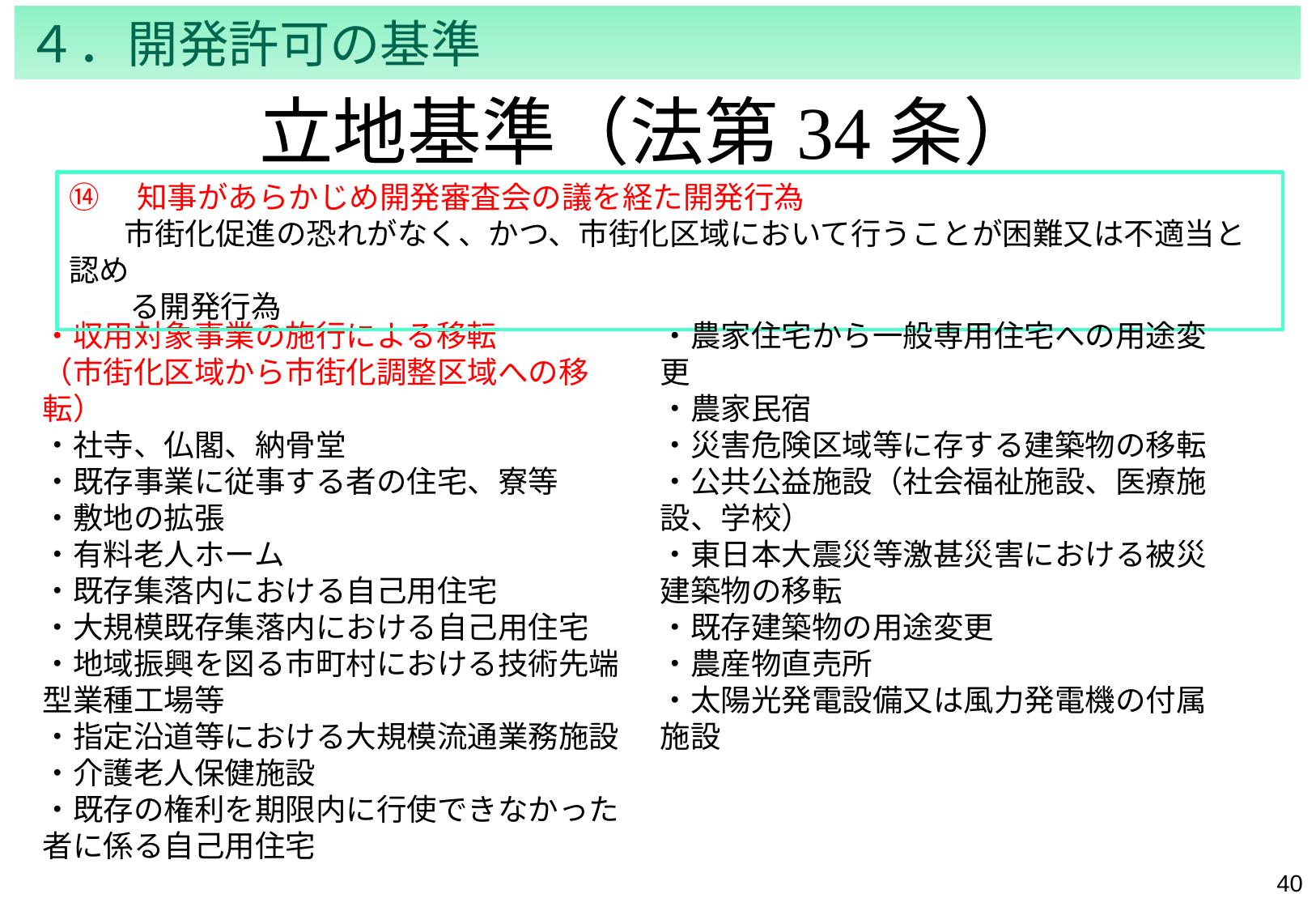

４．開発許可の基準
# 立地基準（法第34条）
⑭　知事があらかじめ開発審査会の議を経た開発行為
       市街化促進の恐れがなく、かつ、市街化区域において行うことが困難又は不適当と認め
　　る開発行為
・収用対象事業の施行による移転
（市街化区域から市街化調整区域への移転）
・社寺、仏閣、納骨堂
・既存事業に従事する者の住宅、寮等
・敷地の拡張
・有料老人ホーム
・既存集落内における自己用住宅
・大規模既存集落内における自己用住宅
・地域振興を図る市町村における技術先端型業種工場等
・指定沿道等における大規模流通業務施設
・介護老人保健施設
・既存の権利を期限内に行使できなかった者に係る自己用住宅
・農家住宅から一般専用住宅への用途変更
・農家民宿
・災害危険区域等に存する建築物の移転
・公共公益施設（社会福祉施設、医療施設、学校）
・東日本大震災等激甚災害における被災建築物の移転
・既存建築物の用途変更
・農産物直売所
・太陽光発電設備又は風力発電機の付属施設

40